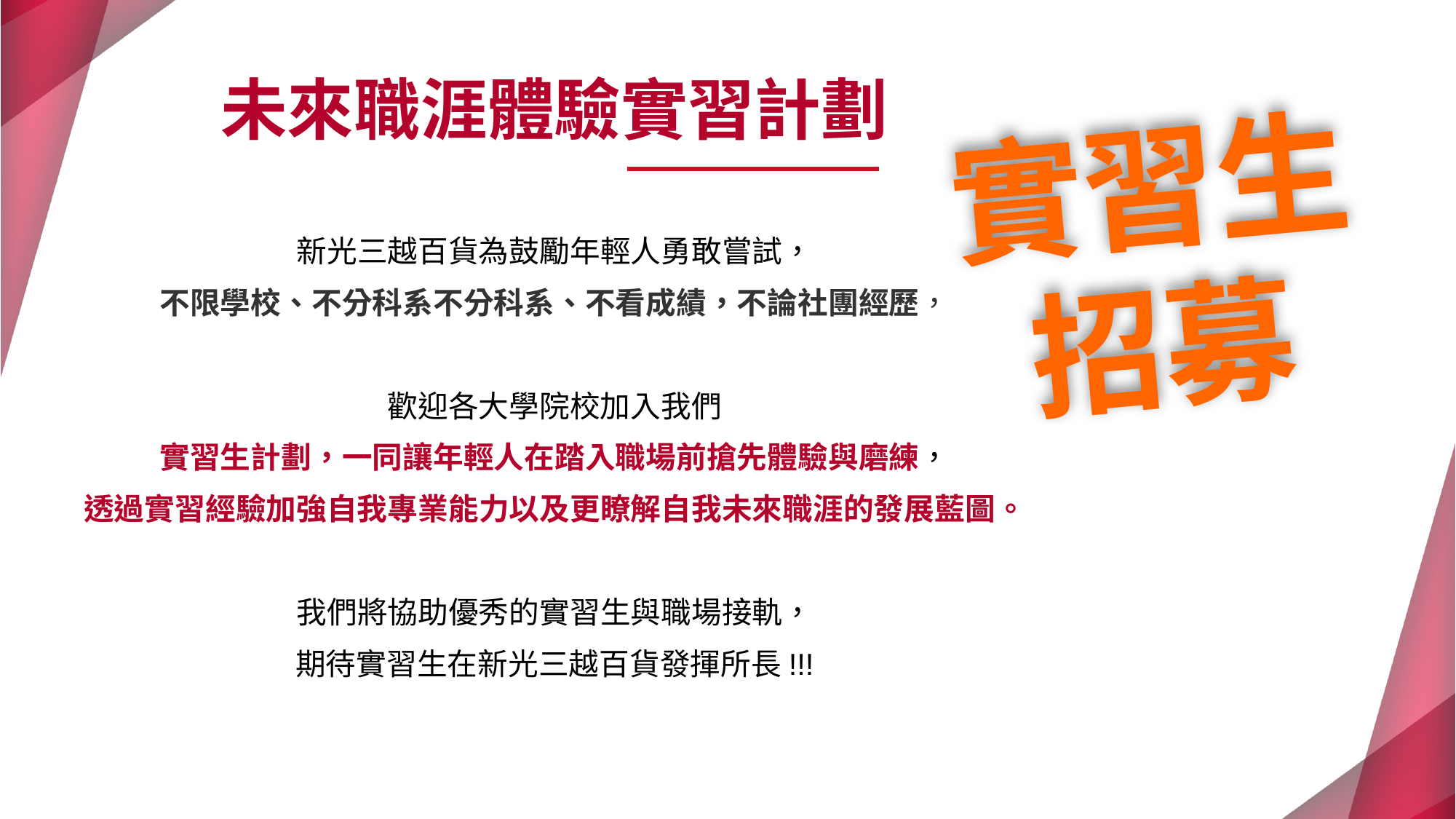

未來職涯體驗實習計劃

實習生
招募
新光三越百貨為鼓勵年輕人勇敢嘗試，
不限學校、不分科系不分科系、不看成績，不論社團經歷，

歡迎各大學院校加入我們
實習生計劃，一同讓年輕人在踏入職場前搶先體驗與磨練，
透過實習經驗加強自我專業能力以及更瞭解自我未來職涯的發展藍圖。

我們將協助優秀的實習生與職場接軌，
期待實習生在新光三越百貨發揮所長!!!